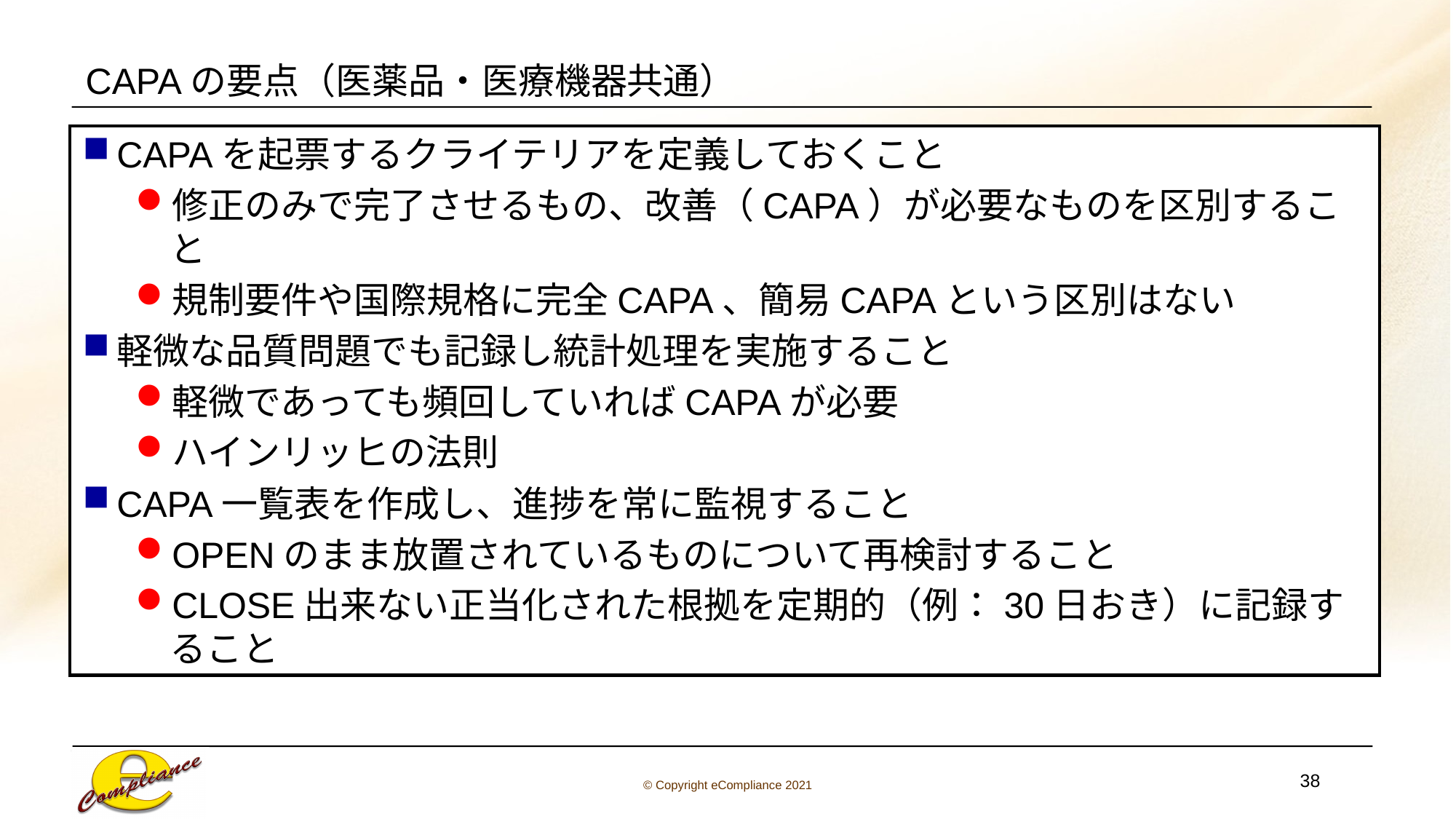

# CAPAの要点（医薬品・医療機器共通）
CAPAを起票するクライテリアを定義しておくこと
修正のみで完了させるもの、改善（CAPA）が必要なものを区別すること
規制要件や国際規格に完全CAPA、簡易CAPAという区別はない
軽微な品質問題でも記録し統計処理を実施すること
軽微であっても頻回していればCAPAが必要
ハインリッヒの法則
CAPA一覧表を作成し、進捗を常に監視すること
OPENのまま放置されているものについて再検討すること
CLOSE出来ない正当化された根拠を定期的（例：30日おき）に記録すること